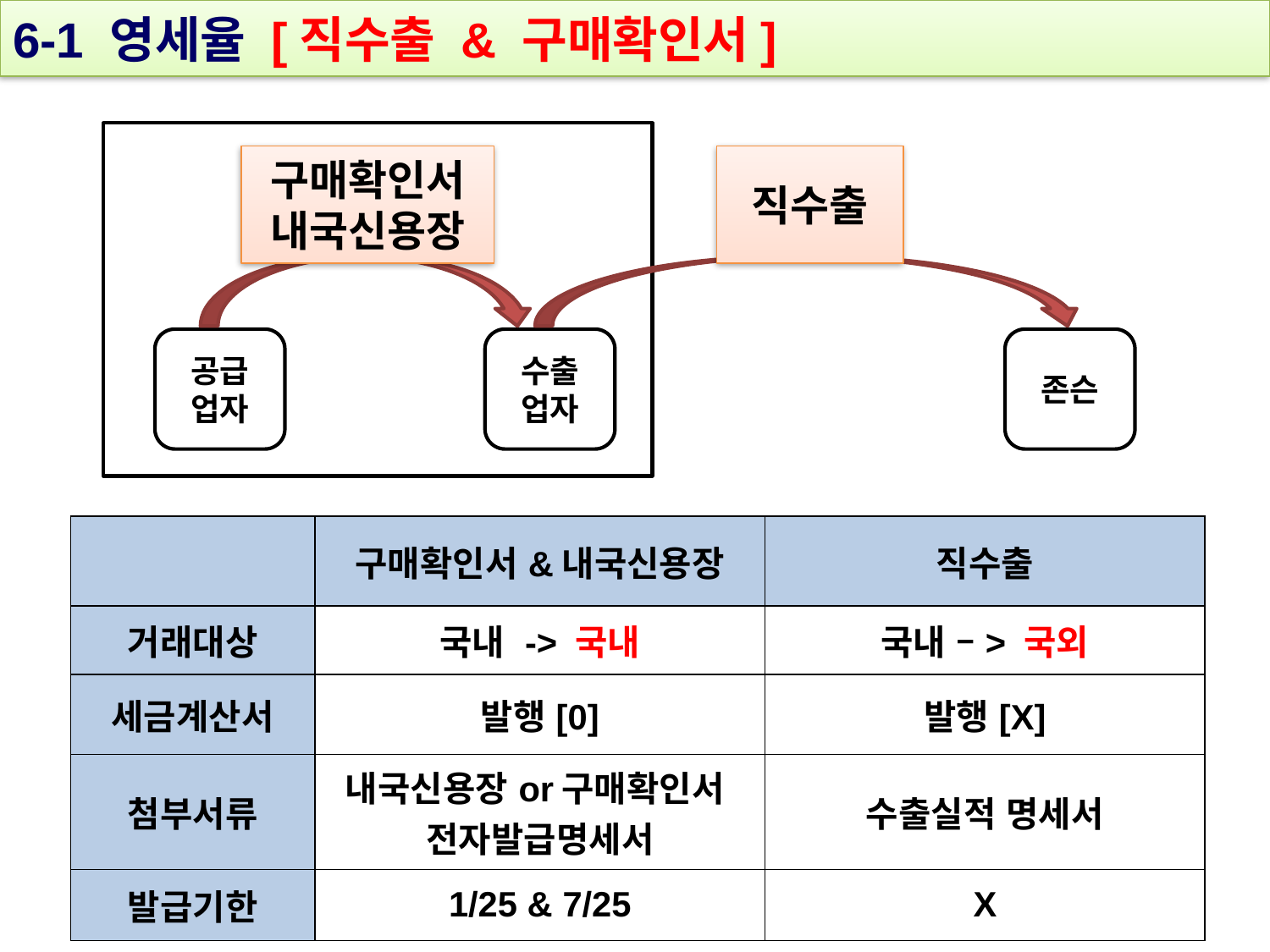

6-1 영세율 [직수출 & 구매확인서]

직수출
구매확인서
내국신용장

공급
업자
수출
업자
존슨
|  | 구매확인서&내국신용장 | 직수출 |
| --- | --- | --- |
| 거래대상 | 국내 -> 국내 | 국내 –> 국외 |
| 세금계산서 | 발행[0] | 발행[X] |
| 첨부서류 | 내국신용장or구매확인서 전자발급명세서 | 수출실적 명세서 |
| 발급기한 | 1/25 & 7/25 | X |